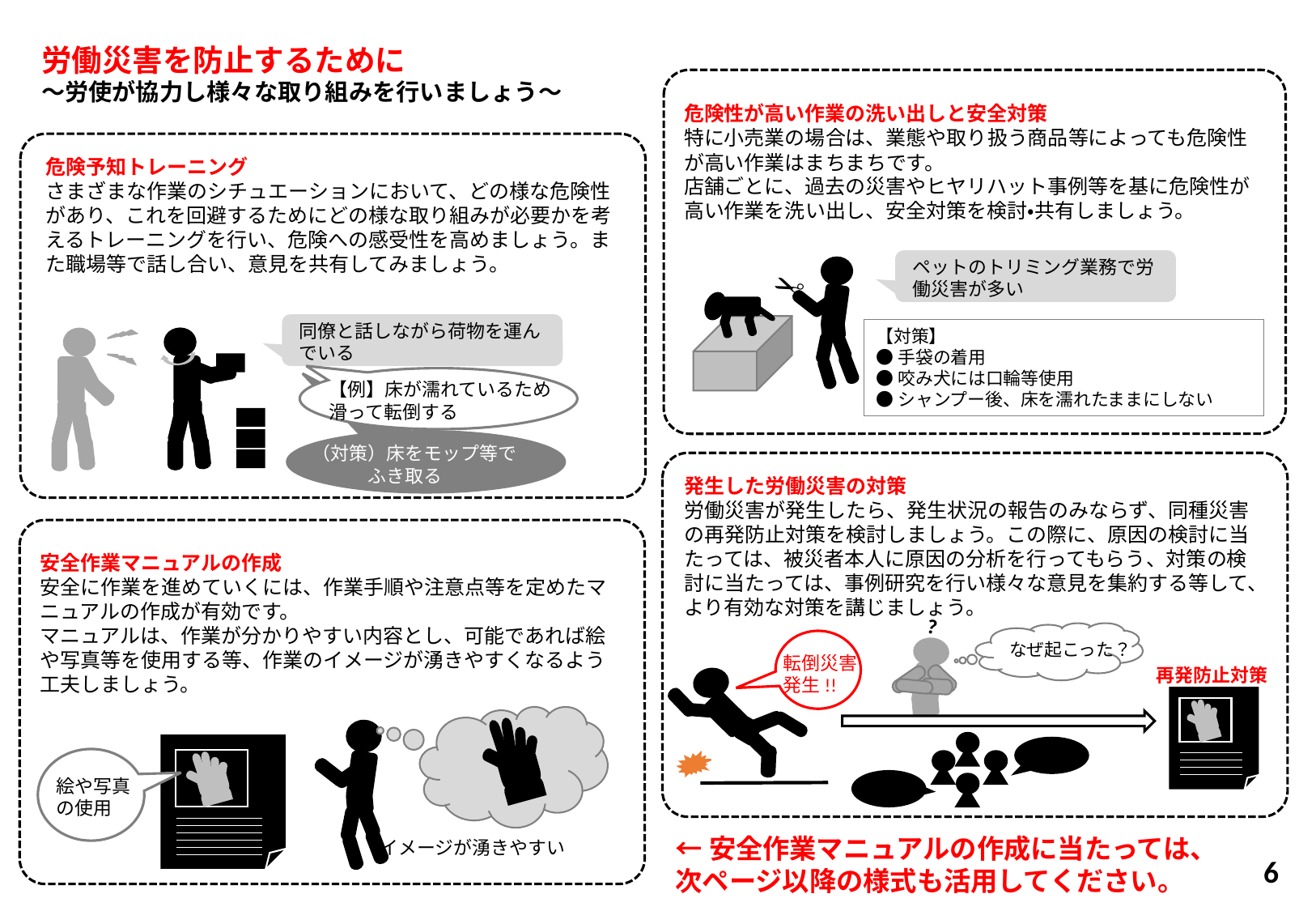

労働災害を防止するために
～労使が協力し様々な取り組みを行いましょう～

危険性が高い作業の洗い出しと安全対策
特に小売業の場合は、業態や取り扱う商品等によっても危険性が高い作業はまちまちです。
店舗ごとに、過去の災害やヒヤリハット事例等を基に危険性が高い作業を洗い出し、安全対策を検討・共有しましょう。

危険予知トレーニング
さまざまな作業のシチュエーションにおいて、どの様な危険性があり、これを回避するためにどの様な取り組みが必要かを考えるトレーニングを行い、危険への感受性を高めましょう。また職場等で話し合い、意見を共有してみましょう。
ペットのトリミング業務で労働災害が多い

✂

同僚と話しながら荷物を運んでいる

【対策】
●手袋の着用
●咬み犬には口輪等使用
●シャンプー後、床を濡れたままにしない

【例】床が濡れているため滑って転倒する

（対策）床をモップ等で
　　　ふき取る

発生した労働災害の対策
労働災害が発生したら、発生状況の報告のみならず、同種災害の再発防止対策を検討しましょう。この際に、原因の検討に当たっては、被災者本人に原因の分析を行ってもらう、対策の検討に当たっては、事例研究を行い様々な意見を集約する等して、より有効な対策を講じましょう。

安全作業マニュアルの作成
安全に作業を進めていくには、作業手順や注意点等を定めたマニュアルの作成が有効です。
マニュアルは、作業が分かりやすい内容とし、可能であれば絵や写真等を使用する等、作業のイメージが湧きやすくなるよう工夫しましょう。
？

なぜ起こった？

転倒災害発生!!
再発防止対策

絵や写真
の使用

←安全作業マニュアルの作成に当たっては、
次ページ以降の様式も活用してください。
イメージが湧きやすい
6